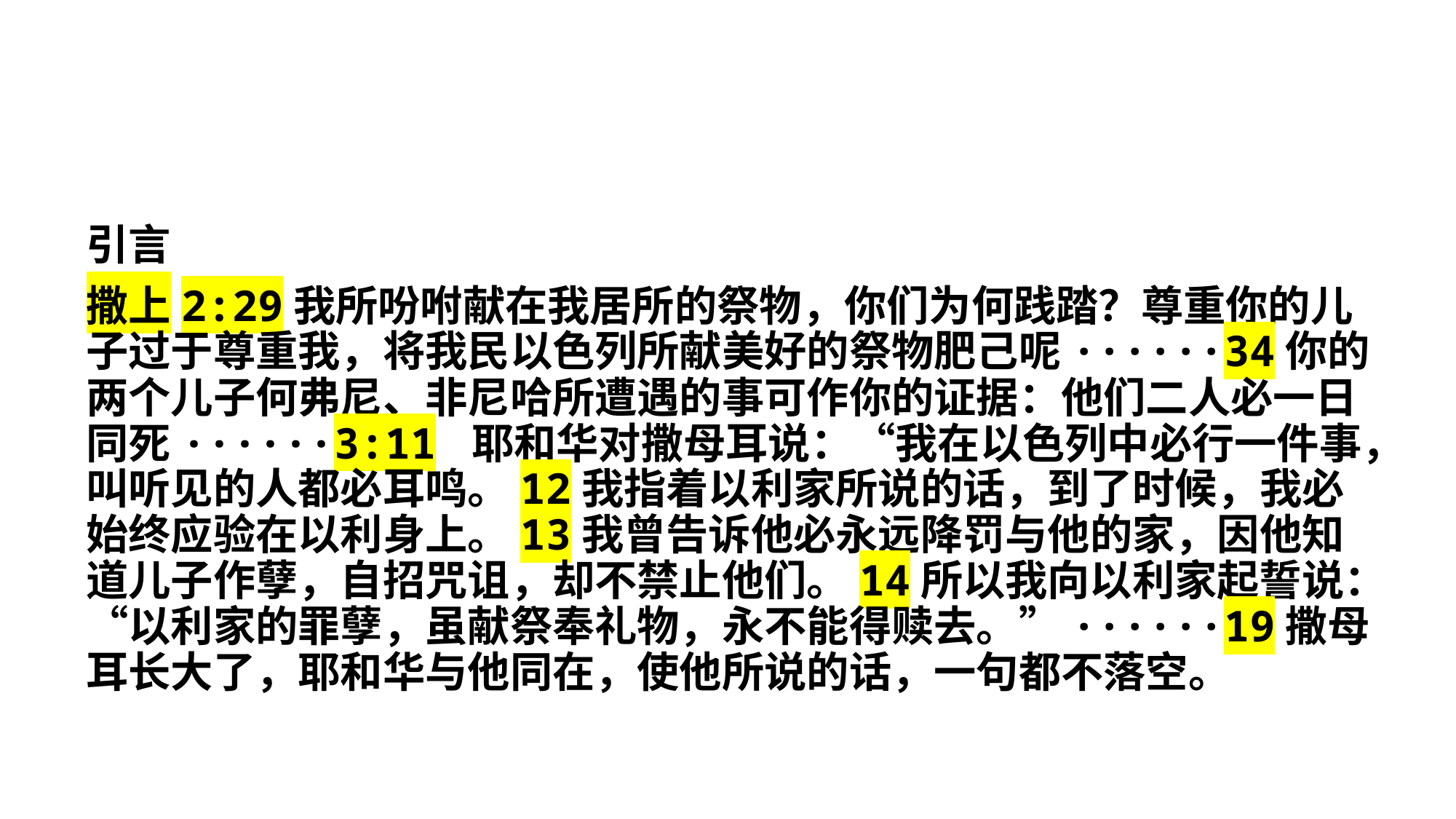

引言
撒上2:29我所吩咐献在我居所的祭物，你们为何践踏？尊重你的儿子过于尊重我，将我民以色列所献美好的祭物肥己呢······34你的两个儿子何弗尼、非尼哈所遭遇的事可作你的证据：他们二人必一日同死······3:11 耶和华对撒母耳说：“我在以色列中必行一件事，叫听见的人都必耳鸣。12我指着以利家所说的话，到了时候，我必始终应验在以利身上。13我曾告诉他必永远降罚与他的家，因他知道儿子作孽，自招咒诅，却不禁止他们。14所以我向以利家起誓说：“以利家的罪孽，虽献祭奉礼物，永不能得赎去。”······19撒母耳长大了，耶和华与他同在，使他所说的话，一句都不落空。